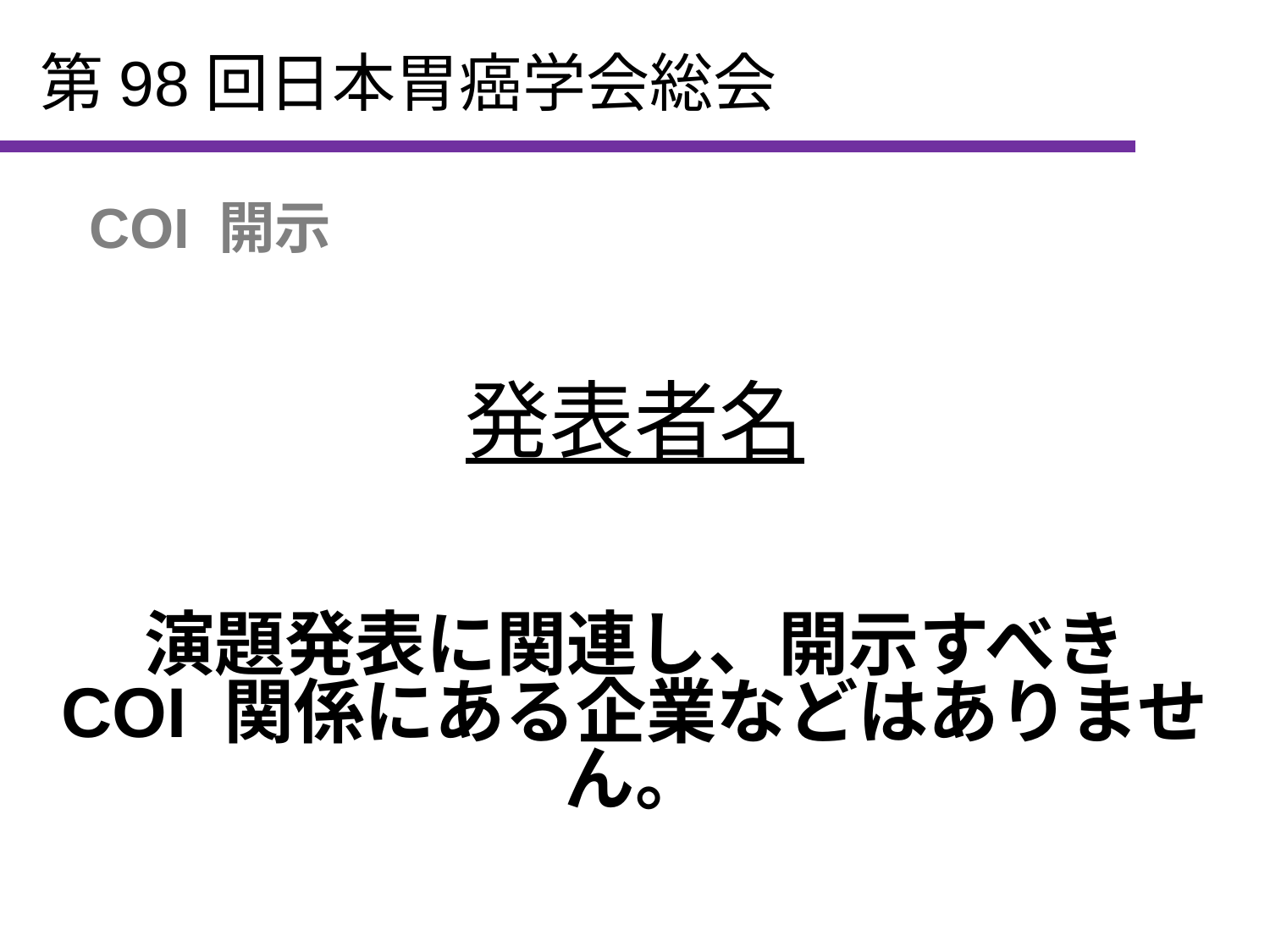

第98回日本胃癌学会総会
COI 開示
発表者名
演題発表に関連し、開示すべき
COI 関係にある企業などはありません。